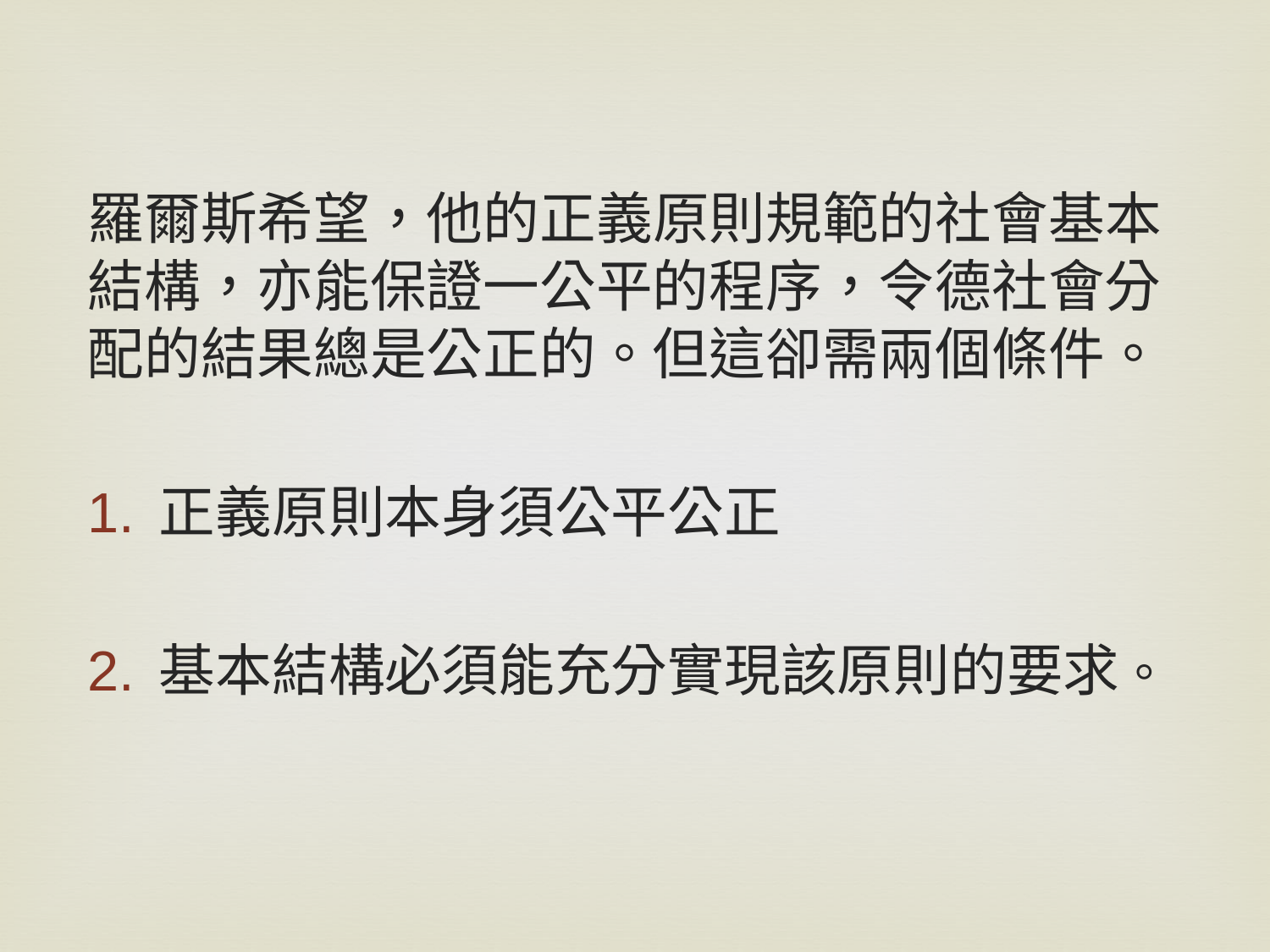

羅爾斯希望，他的正義原則規範的社會基本結構，亦能保證一公平的程序，令德社會分配的結果總是公正的。但這卻需兩個條件。

正義原則本身須公平公正

基本結構必須能充分實現該原則的要求。